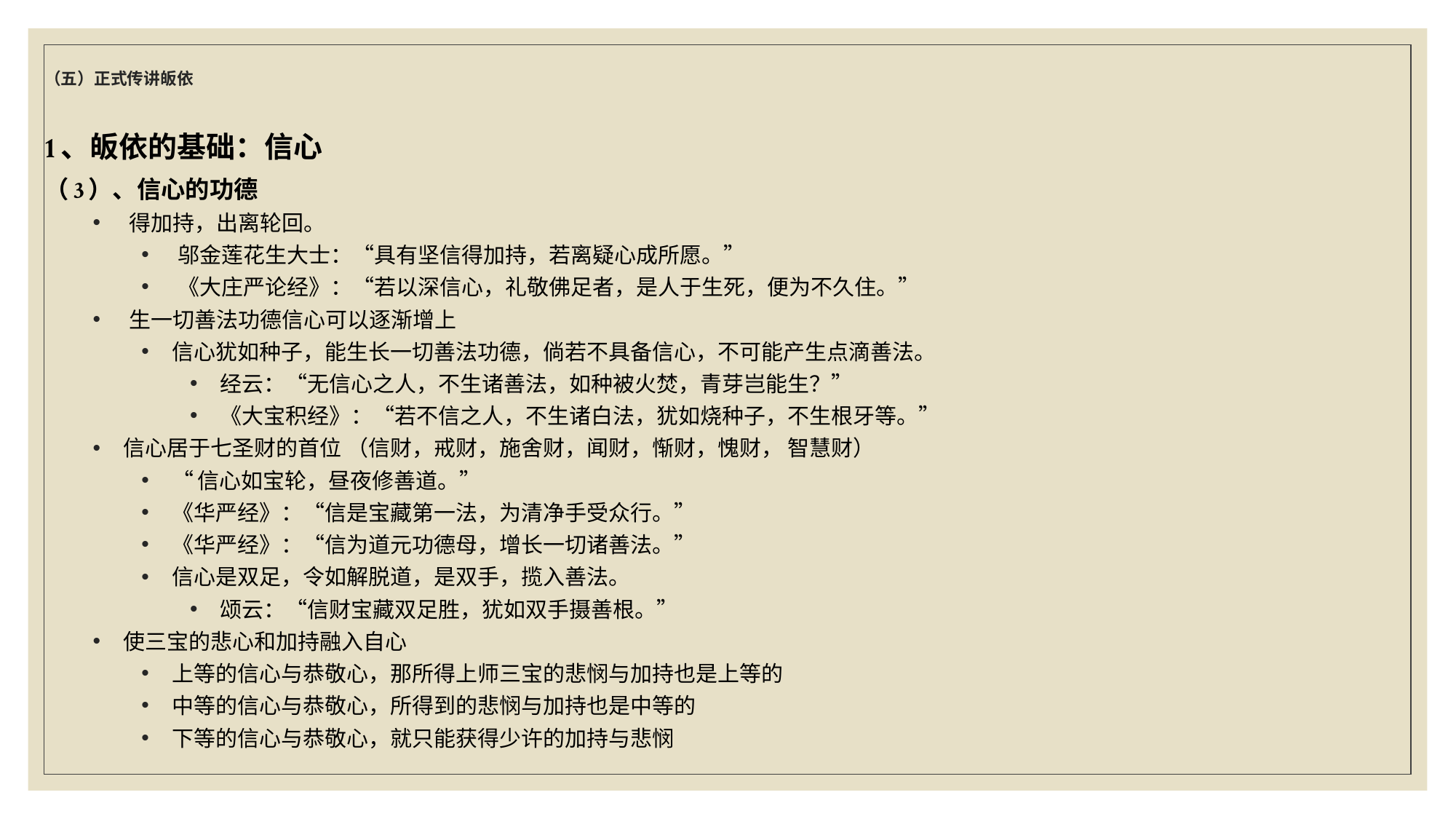

# （五）正式传讲皈依
1、皈依的基础：信心
（3）、信心的功德
得加持，出离轮回。
邬金莲花生大士：“具有坚信得加持，若离疑心成所愿。”
《大庄严论经》：“若以深信心，礼敬佛足者，是人于生死，便为不久住。”
生一切善法功德信心可以逐渐增上
信心犹如种子，能生长一切善法功德，倘若不具备信心，不可能产生点滴善法。
经云：“无信心之人，不生诸善法，如种被火焚，青芽岂能生？”
《大宝积经》：“若不信之人，不生诸白法，犹如烧种子，不生根牙等。”
信心居于七圣财的首位 （信财，戒财，施舍财，闻财，惭财，愧财， 智慧财）
“信心如宝轮，昼夜修善道。”
《华严经》：“信是宝藏第一法，为清净手受众行。”
《华严经》：“信为道元功德母，增长一切诸善法。”
信心是双足，令如解脱道，是双手，揽入善法。
颂云：“信财宝藏双足胜，犹如双手摄善根。”
使三宝的悲心和加持融入自心
上等的信心与恭敬心，那所得上师三宝的悲悯与加持也是上等的
中等的信心与恭敬心，所得到的悲悯与加持也是中等的
下等的信心与恭敬心，就只能获得少许的加持与悲悯